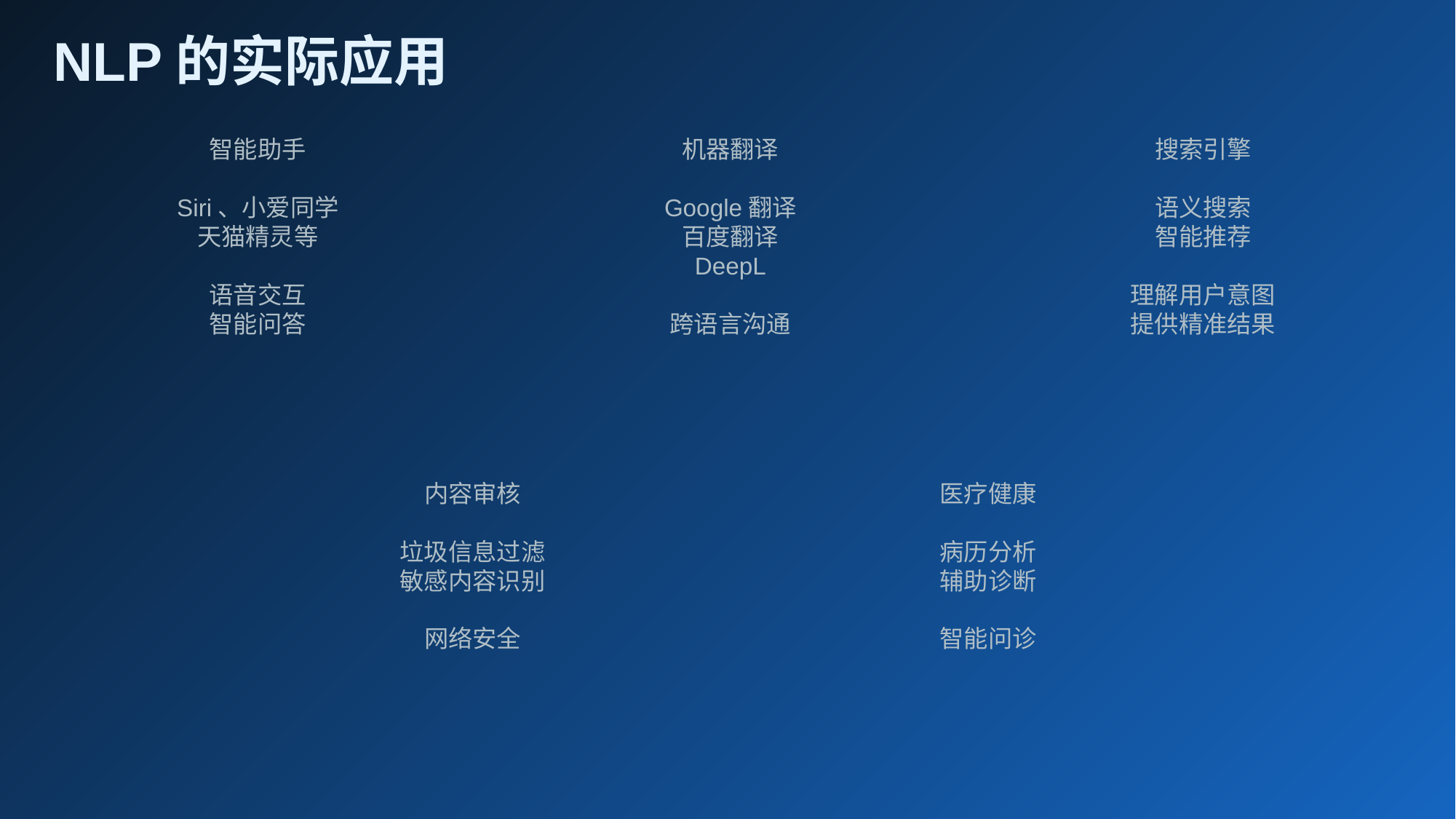

NLP的实际应用
智能助手

Siri、小爱同学
天猫精灵等

语音交互
智能问答
机器翻译

Google翻译
百度翻译
DeepL

跨语言沟通
搜索引擎

语义搜索
智能推荐

理解用户意图
提供精准结果
内容审核

垃圾信息过滤
敏感内容识别

网络安全
医疗健康

病历分析
辅助诊断

智能问诊